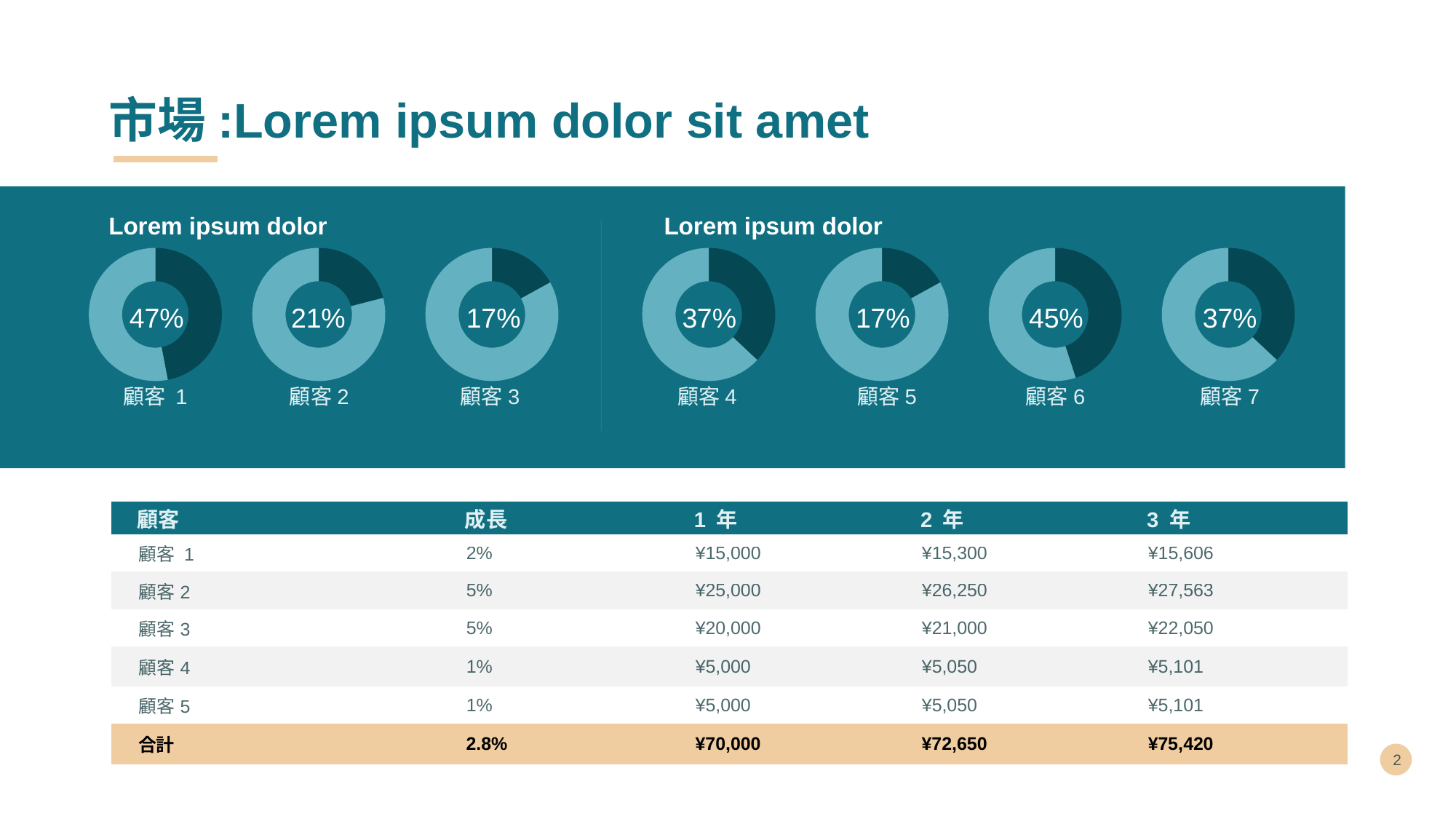

# 市場:Lorem ipsum dolor sit amet

Lorem ipsum dolor
Lorem ipsum dolor

### Chart

| Category | 売上 |
|---|---|
| 第 1 四半期 | 47.0 |
| 第 2 四半期 | 53.0 |

### Chart

| Category | 売上 |
|---|---|
| 第 1 四半期 | 21.0 |
| 第 2 四半期 | 79.0 |

### Chart

| Category | 売上 |
|---|---|
| 第 1 四半期 | 17.0 |
| 第 2 四半期 | 83.0 |

### Chart

| Category | 売上 |
|---|---|
| 第 1 四半期 | 37.0 |
| 第 2 四半期 | 63.0 |

### Chart

| Category | 売上 |
|---|---|
| 第 1 四半期 | 17.0 |
| 第 2 四半期 | 83.0 |

### Chart

| Category | 売上 |
|---|---|
| 第 1 四半期 | 45.0 |
| 第 2 四半期 | 55.0 |

### Chart

| Category | 売上 |
|---|---|
| 第 1 四半期 | 37.0 |
| 第 2 四半期 | 63.0 |
47%
21%
17%
37%
17%
45%
37%
顧客 1
顧客2
顧客3
顧客4
顧客5
顧客6
顧客7
| 顧客 | 成長 | 1 年 | 2 年 | 3 年 |
| --- | --- | --- | --- | --- |
| 顧客 1 | 2% | ¥15,000 | ¥15,300 | ¥15,606 |
| 顧客2 | 5% | ¥25,000 | ¥26,250 | ¥27,563 |
| 顧客3 | 5% | ¥20,000 | ¥21,000 | ¥22,050 |
| 顧客4 | 1% | ¥5,000 | ¥5,050 | ¥5,101 |
| 顧客5 | 1% | ¥5,000 | ¥5,050 | ¥5,101 |
| 合計 | 2.8% | ¥70,000 | ¥72,650 | ¥75,420 |
2